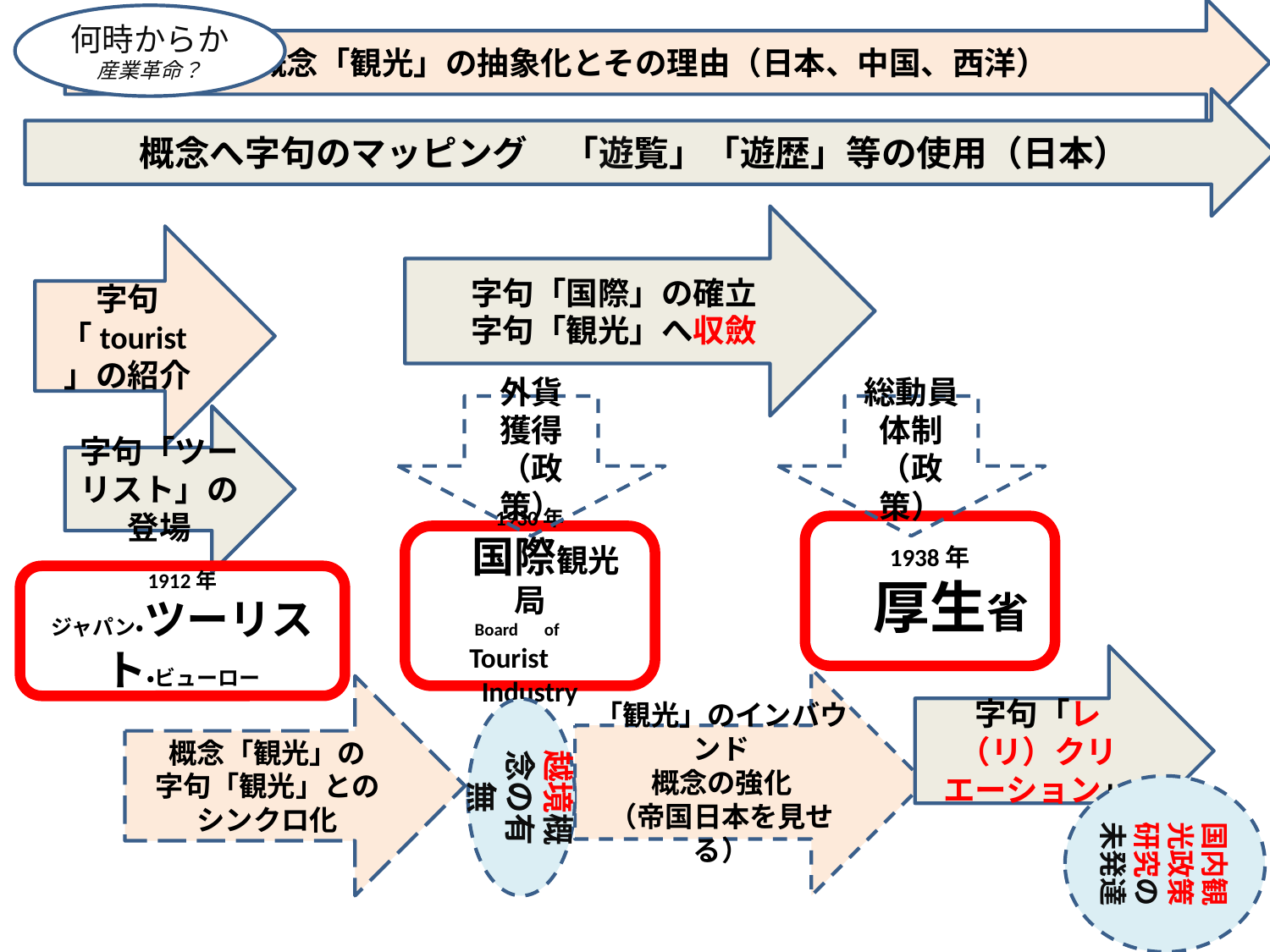

概念「観光」の抽象化とその理由（日本、中国、西洋）
何時からか
産業革命？
概念へ字句のマッピング　「遊覧」「遊歴」等の使用（日本）
字句「国際」の確立
字句「観光」へ収斂
字句「tourist」の紹介
外貨
獲得（政策）
総動員体制（政策）
字句「ツーリスト」の登場
1938年
　厚生省
1930年
　国際観光局
Board　of　Tourist　Industry
1912年
ジャパン・ツーリスト・ビューロー
字句「レ（リ）クリエーション」
「観光」のインバウンド
概念の強化
（帝国日本を見せる）
概念「観光」の
字句「観光」との
シンクロ化
越境概念の有無
国内観光政策研究の未発達